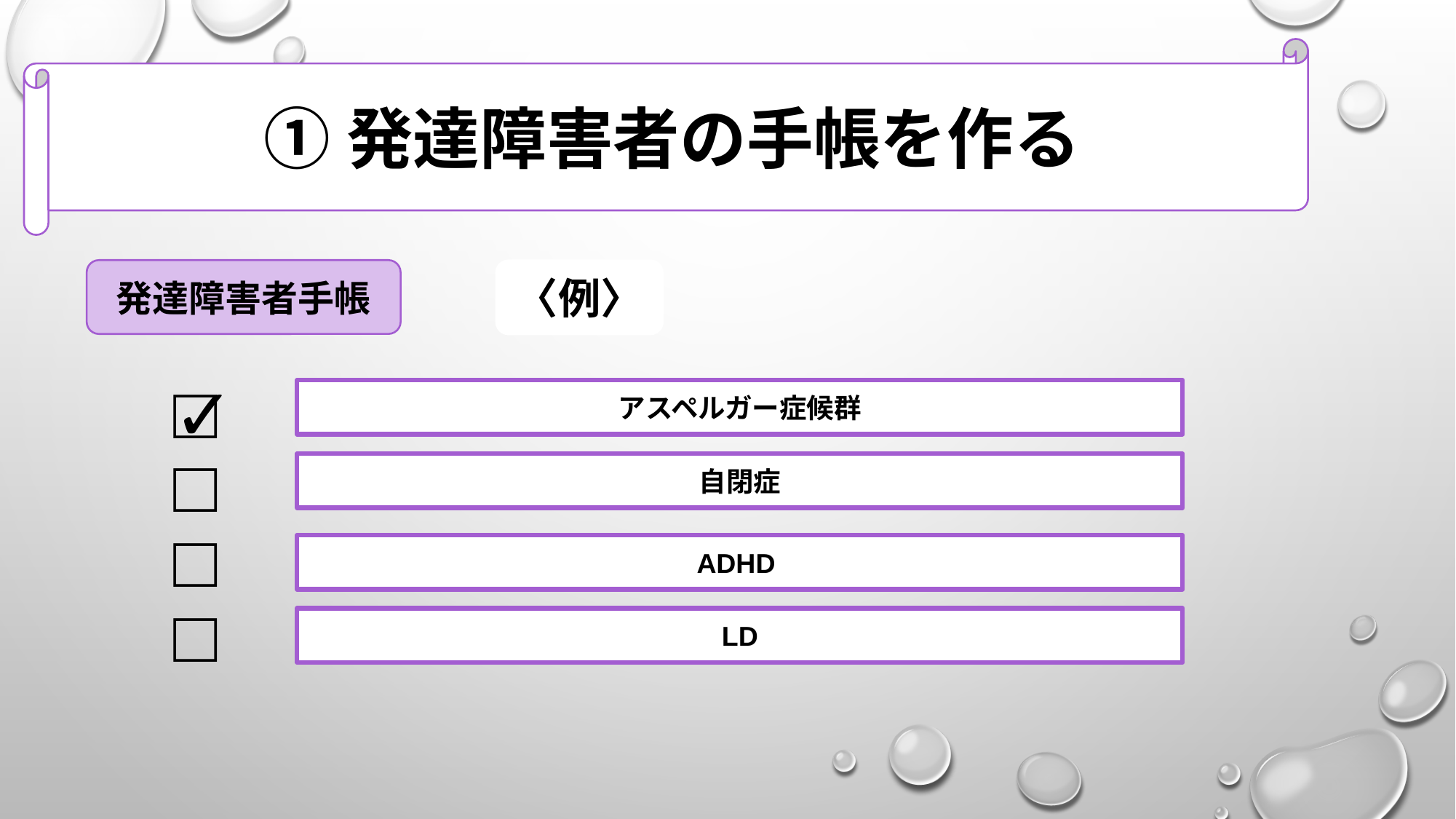

①発達障害者の手帳を作る
発達障害者手帳
〈例〉
□
✓
アスペルガー症候群
□
自閉症
□
ADHD
□
LD